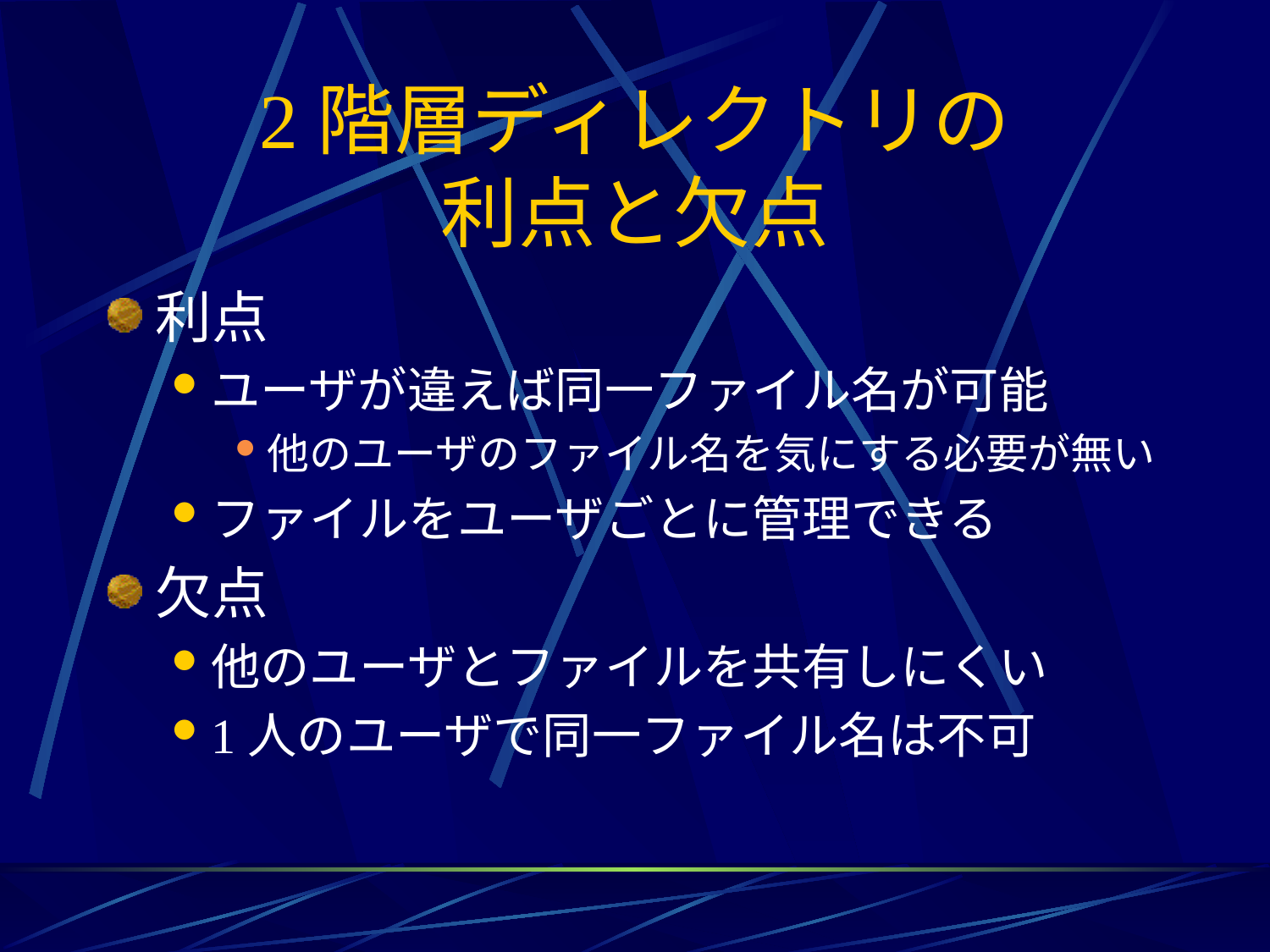

# 2階層ディレクトリの 利点と欠点
利点
ユーザが違えば同一ファイル名が可能
他のユーザのファイル名を気にする必要が無い
ファイルをユーザごとに管理できる
欠点
他のユーザとファイルを共有しにくい
1人のユーザで同一ファイル名は不可